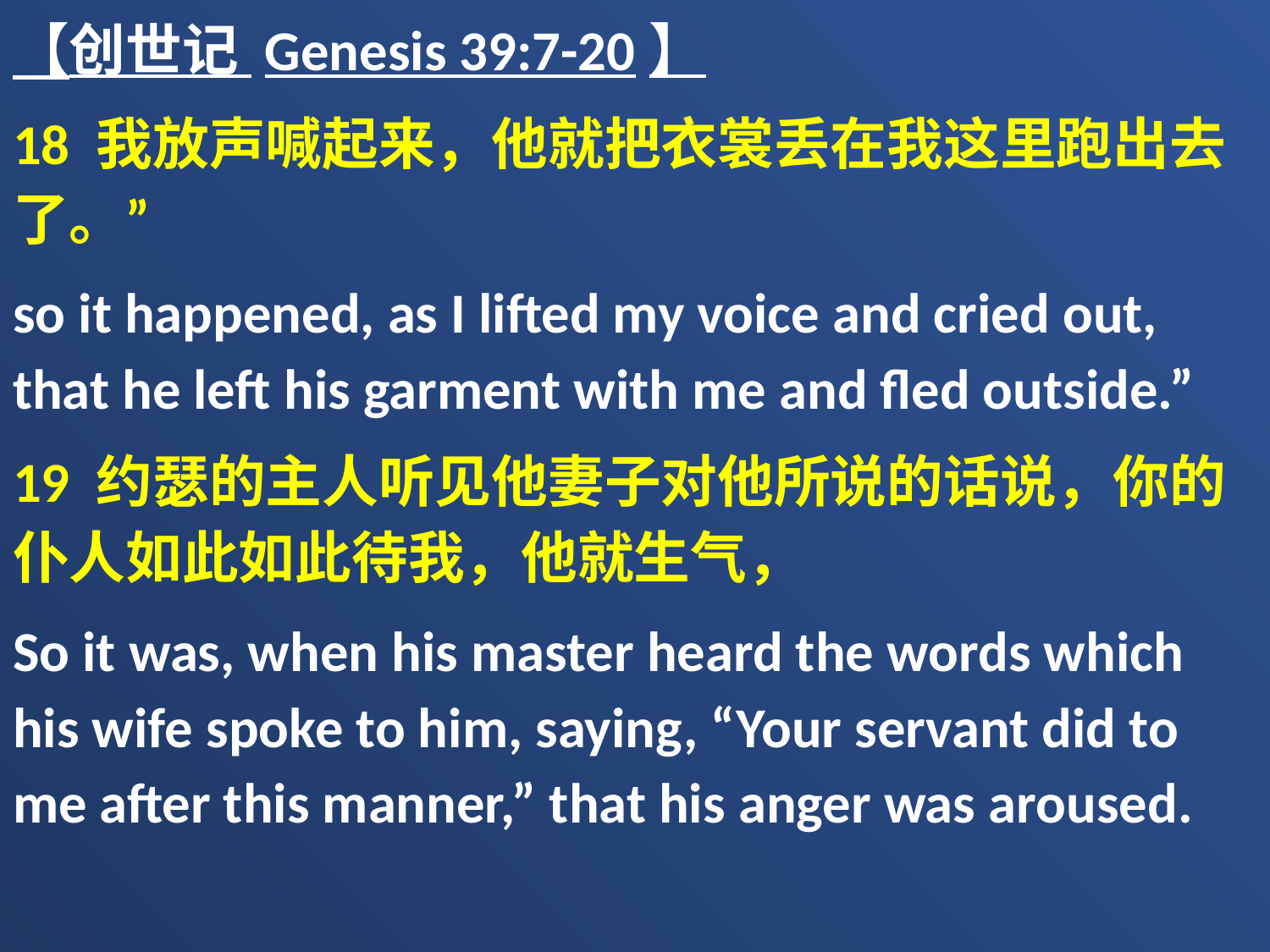

【创世记 Genesis 39:7-20】
18 我放声喊起来，他就把衣裳丢在我这里跑出去了。”
so it happened, as I lifted my voice and cried out, that he left his garment with me and fled outside.”
19 约瑟的主人听见他妻子对他所说的话说，你的仆人如此如此待我，他就生气，
So it was, when his master heard the words which his wife spoke to him, saying, “Your servant did to me after this manner,” that his anger was aroused.